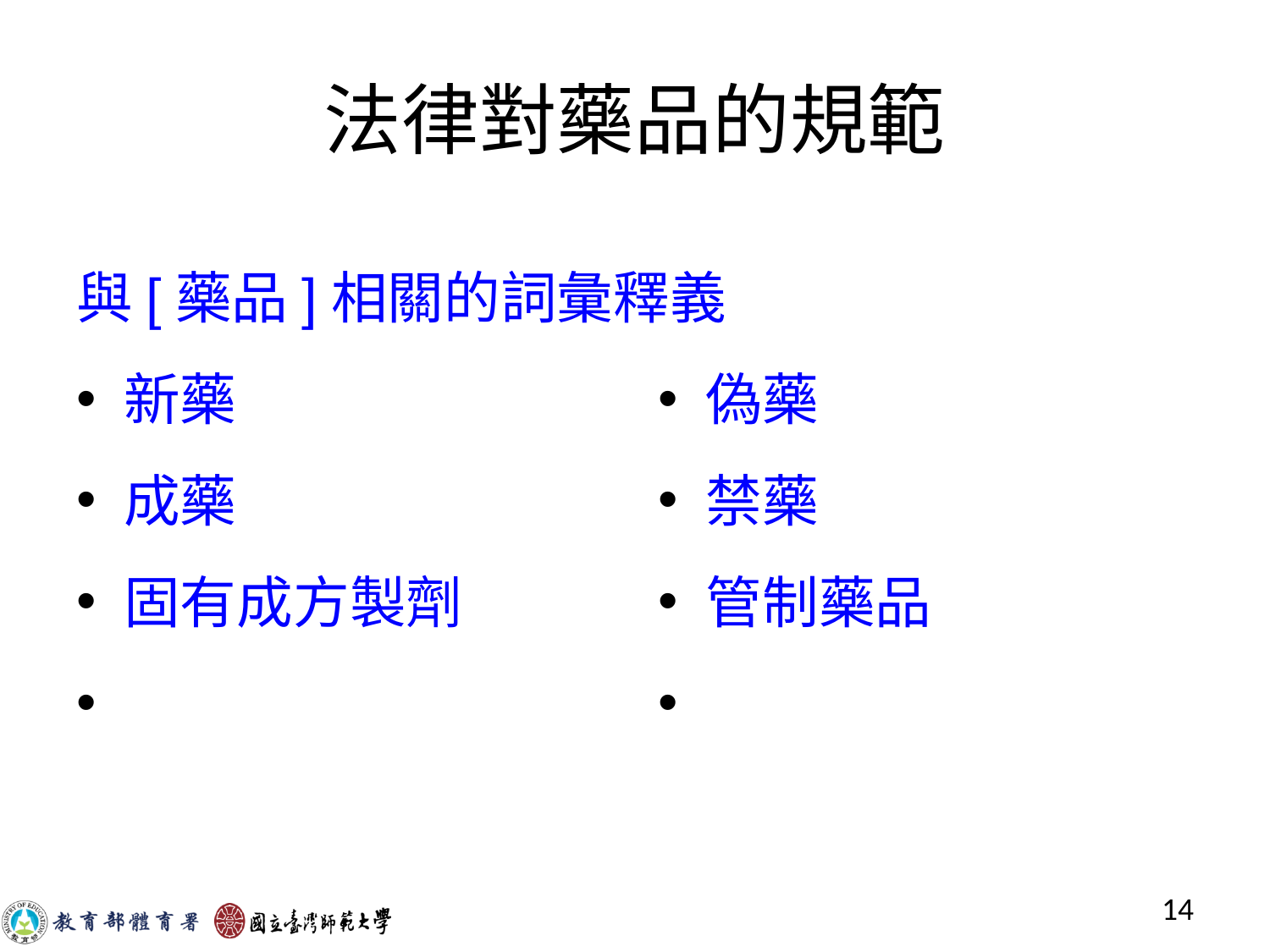

法律對藥品的規範
與[藥品]相關的詞彙釋義
新藥
成藥
固有成方製劑

偽藥
禁藥
管制藥品

14